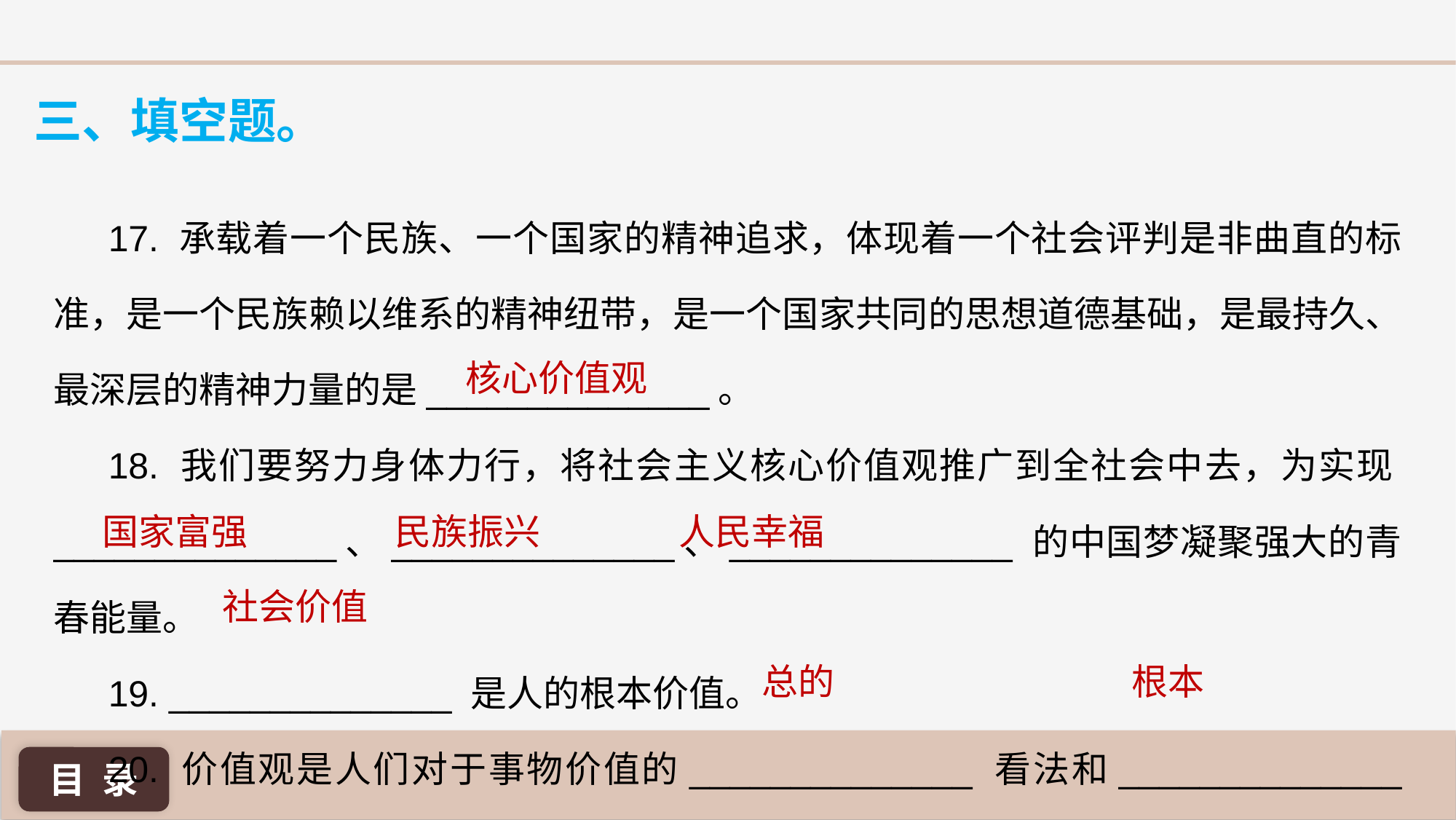

三、填空题。
17. 承载着一个民族、一个国家的精神追求，体现着一个社会评判是非曲直的标准，是一个民族赖以维系的精神纽带，是一个国家共同的思想道德基础，是最持久、最深层的精神力量的是______________。
18. 我们要努力身体力行，将社会主义核心价值观推广到全社会中去，为实现______________、______________、______________ 的中国梦凝聚强大的青春能量。
19. ______________ 是人的根本价值。
20. 价值观是人们对于事物价值的______________ 看法和______________ 观点。
核心价值观
国家富强
民族振兴
人民幸福
社会价值
总的
根本